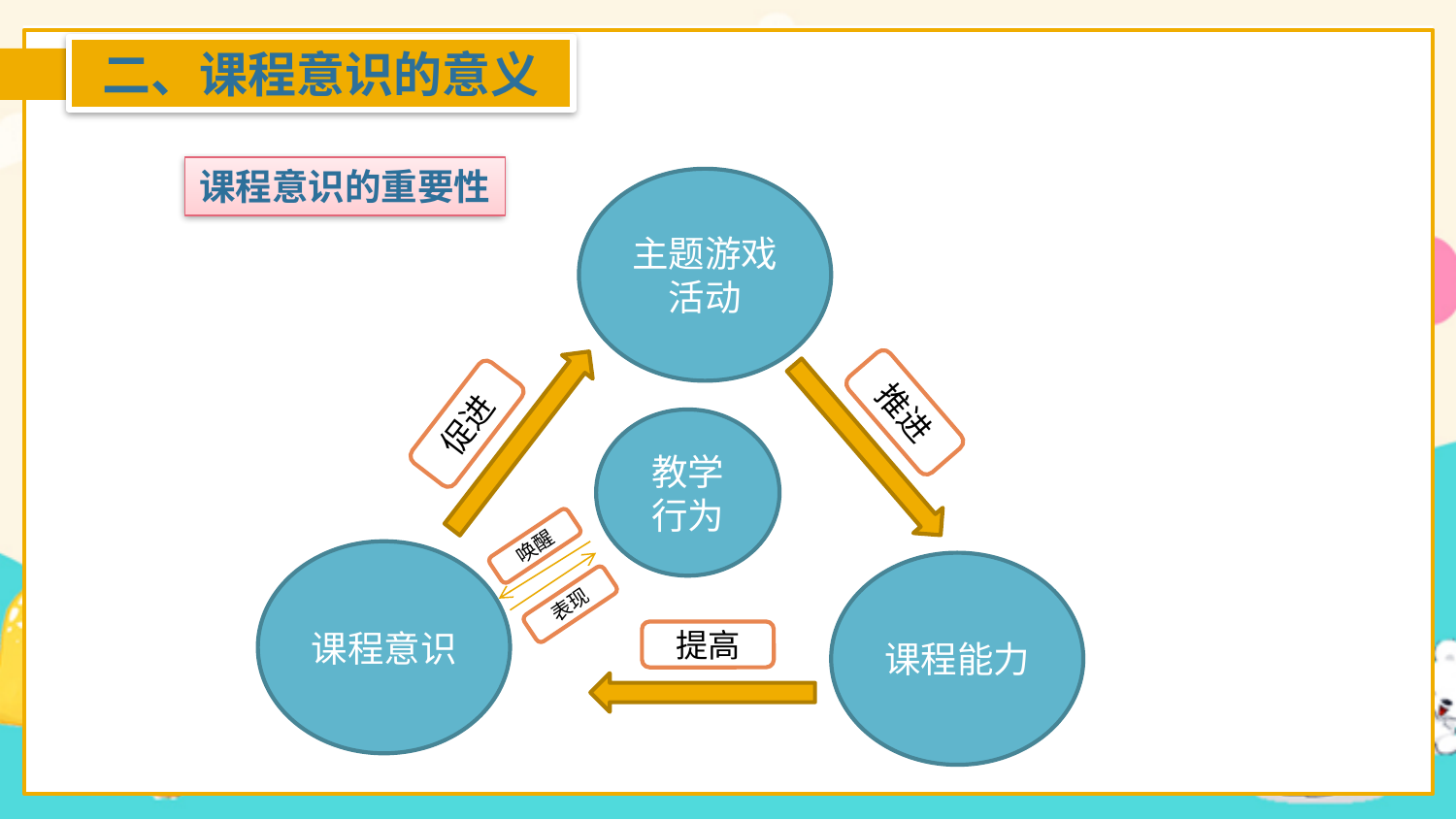

二、课程意识的意义
课程意识的重要性
主题游戏活动
推进
促进
教学行为

唤醒
课程意识
课程能力
表现
提高